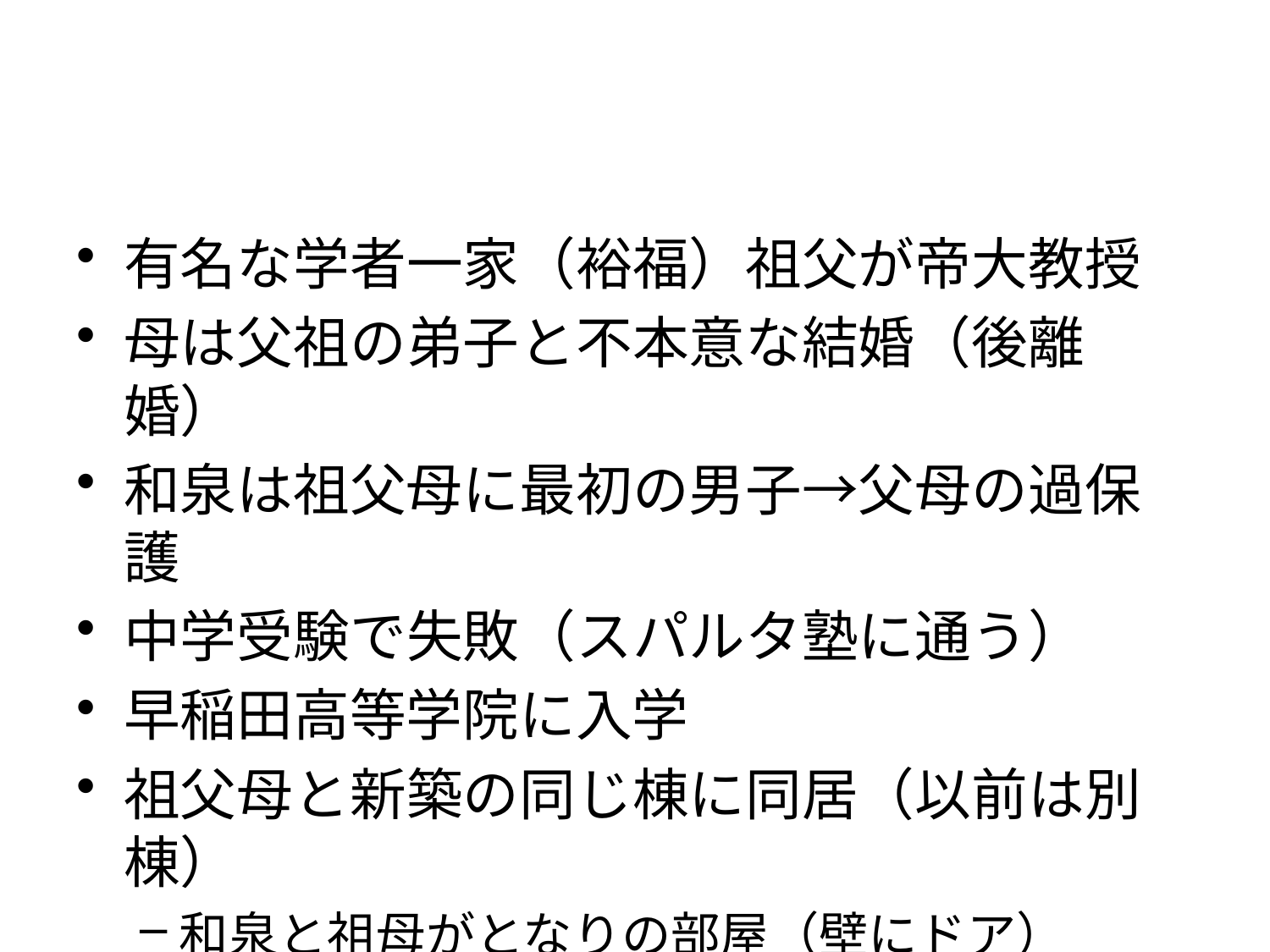

#
有名な学者一家（裕福）祖父が帝大教授
母は父祖の弟子と不本意な結婚（後離婚）
和泉は祖父母に最初の男子→父母の過保護
中学受験で失敗（スパルタ塾に通う）
早稲田高等学院に入学
祖父母と新築の同じ棟に同居（以前は別棟）
和泉と祖母がとなりの部屋（壁にドア）
殺人計画書（無差別殺人）→祖母殺害と自殺